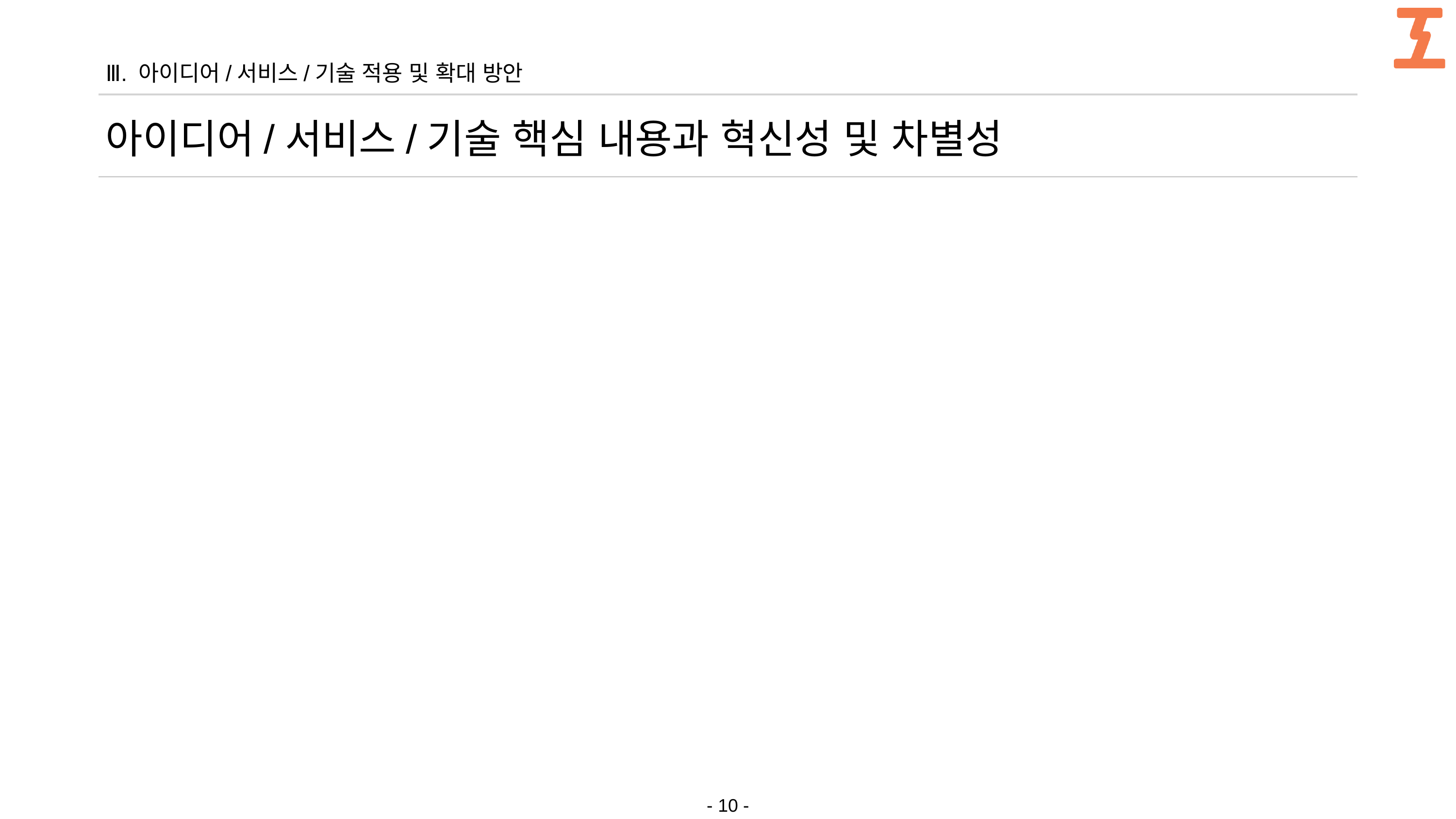

Ⅲ. 아이디어/서비스/기술 적용 및 확대 방안
아이디어/서비스/기술 핵심 내용과 혁신성 및 차별성